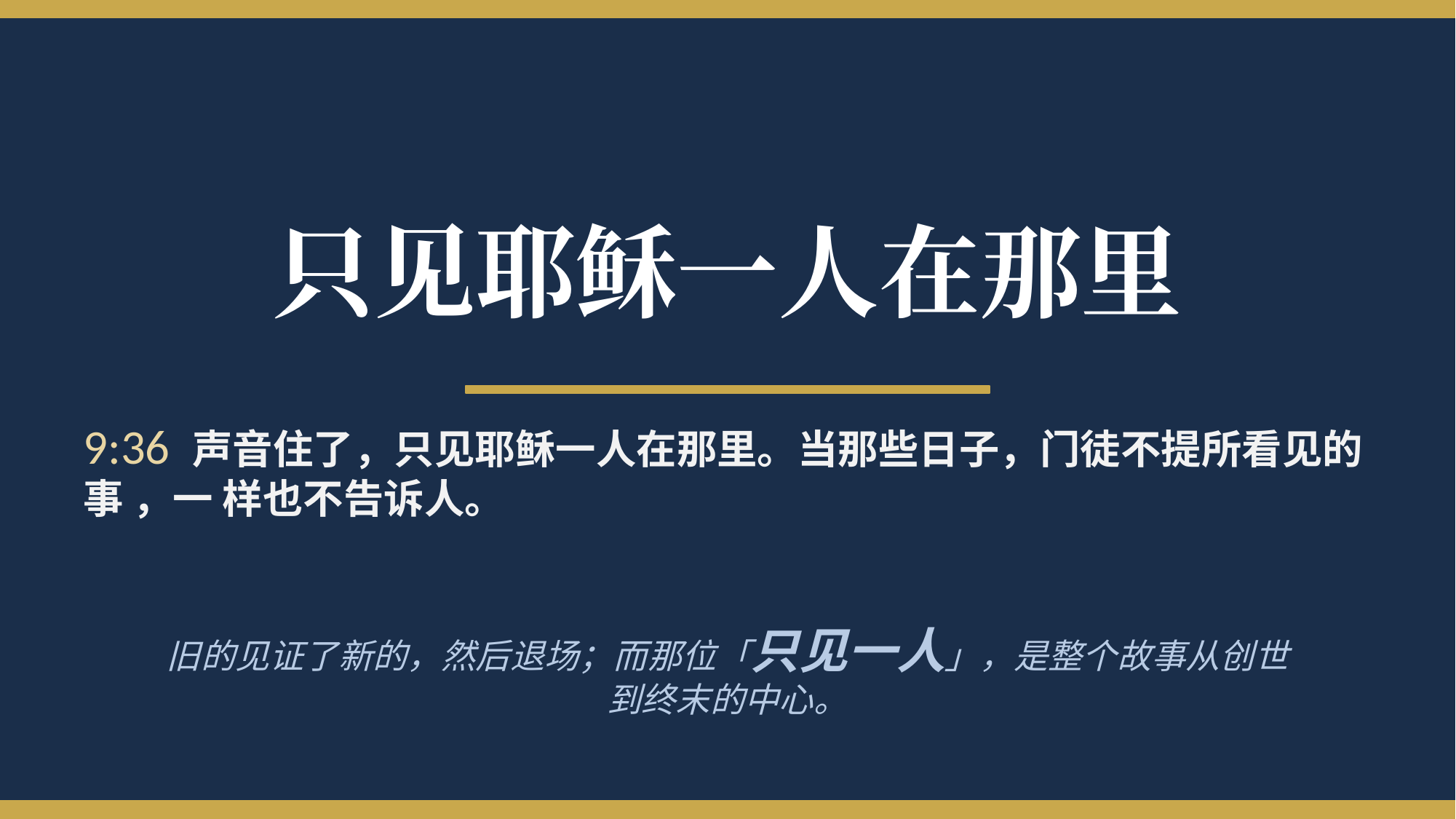

只见耶稣一人在那里

9:36 声音住了，只见耶稣一人在那里。当那些日子，门徒不提所看见的事 ，一 样也不告诉人。

旧的见证了新的，然后退场；而那位「只见一人」，是整个故事从创世到终末的中心。